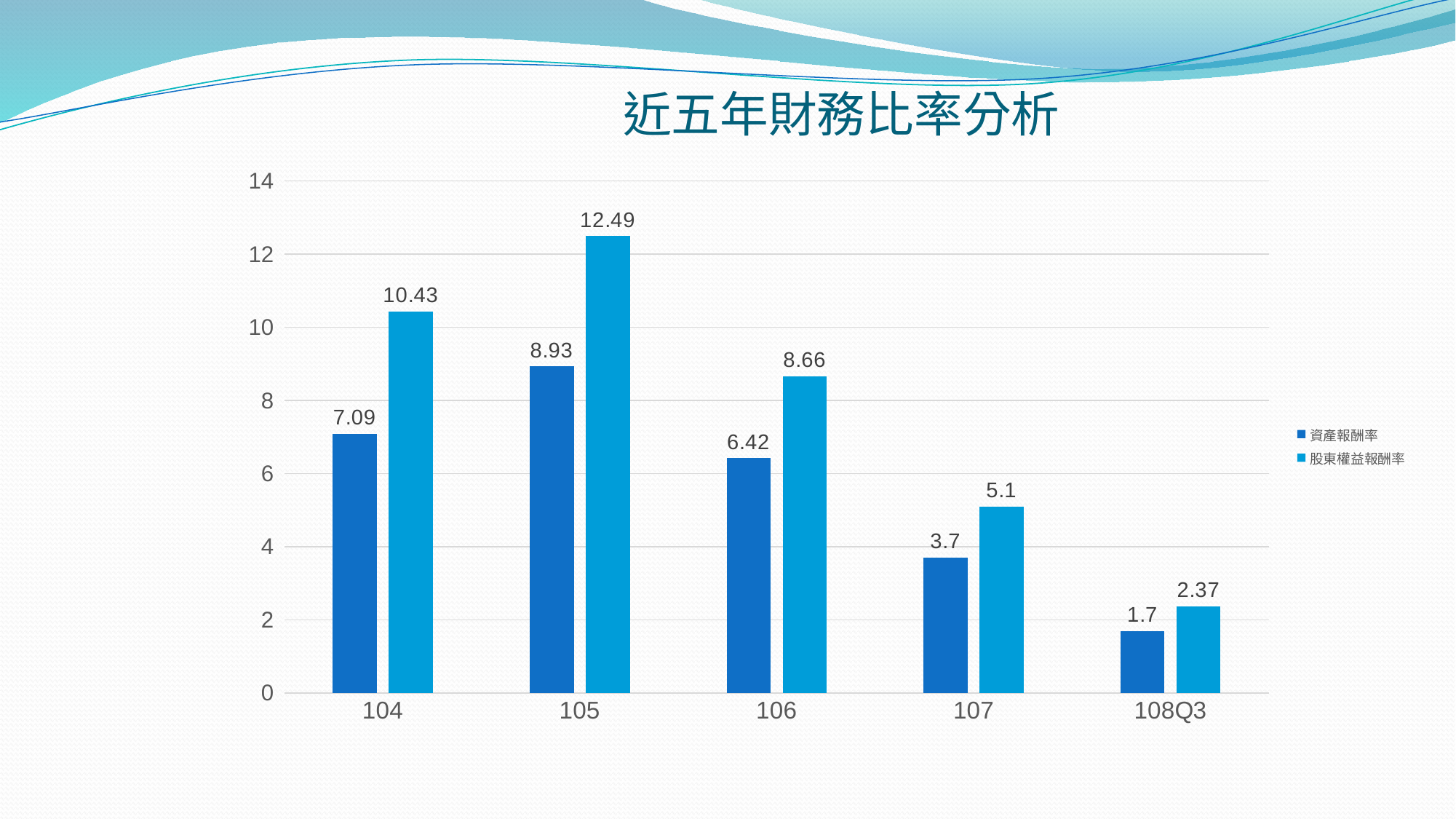

# 近五年財務比率分析

### Chart

| Category |  |  |
|---|---|---|
| 104 | 7.09 | 10.43 |
| 105 | 8.93 | 12.49 |
| 106 | 6.42 | 8.66 |
| 107 | 3.7 | 5.1 |
| 108Q3 | 1.7 | 2.37 |